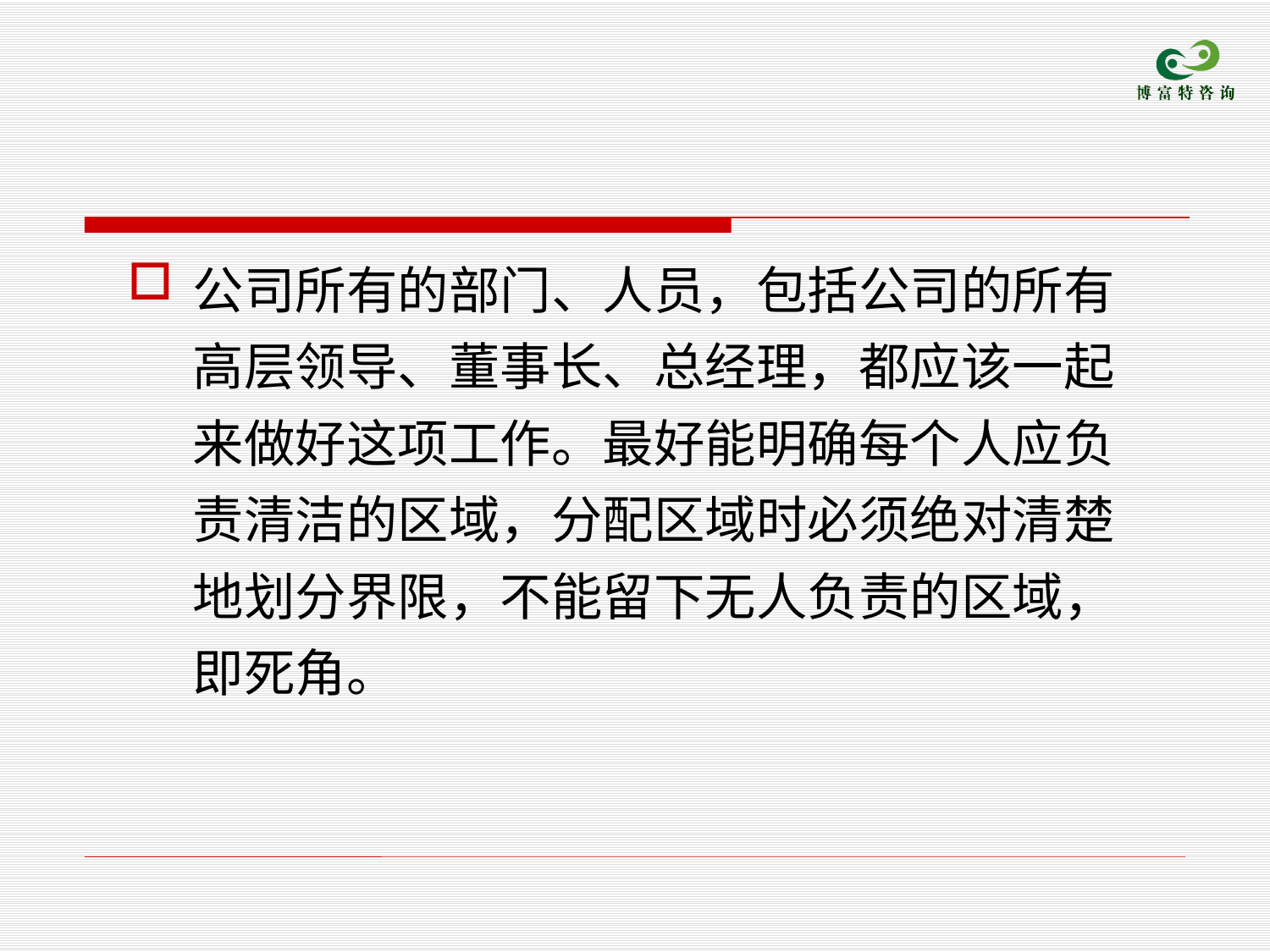

公司所有的部门、人员，包括公司的所有高层领导、董事长、总经理，都应该一起来做好这项工作。最好能明确每个人应负责清洁的区域，分配区域时必须绝对清楚地划分界限，不能留下无人负责的区域，即死角。
184